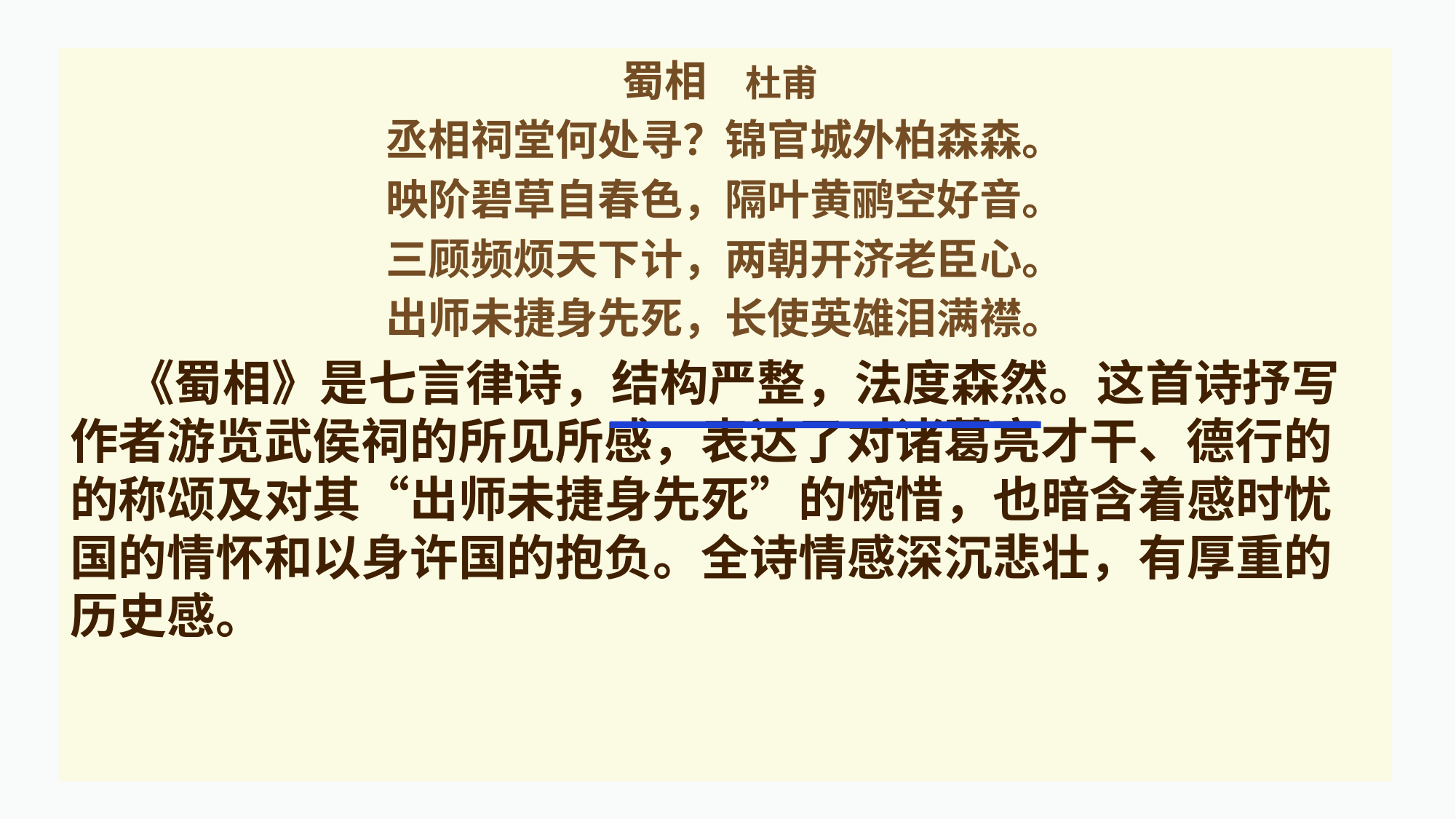

蜀相    杜甫
丞相祠堂何处寻？锦官城外柏森森。
映阶碧草自春色，隔叶黄鹂空好音。
三顾频烦天下计，两朝开济老臣心。
出师未捷身先死，长使英雄泪满襟。
    《蜀相》是七言律诗，结构严整，法度森然。这首诗抒写作者游览武侯祠的所见所感，表达了对诸葛亮才干、德行的的称颂及对其“出师未捷身先死”的惋惜，也暗含着感时忧国的情怀和以身许国的抱负。全诗情感深沉悲壮，有厚重的历史感。